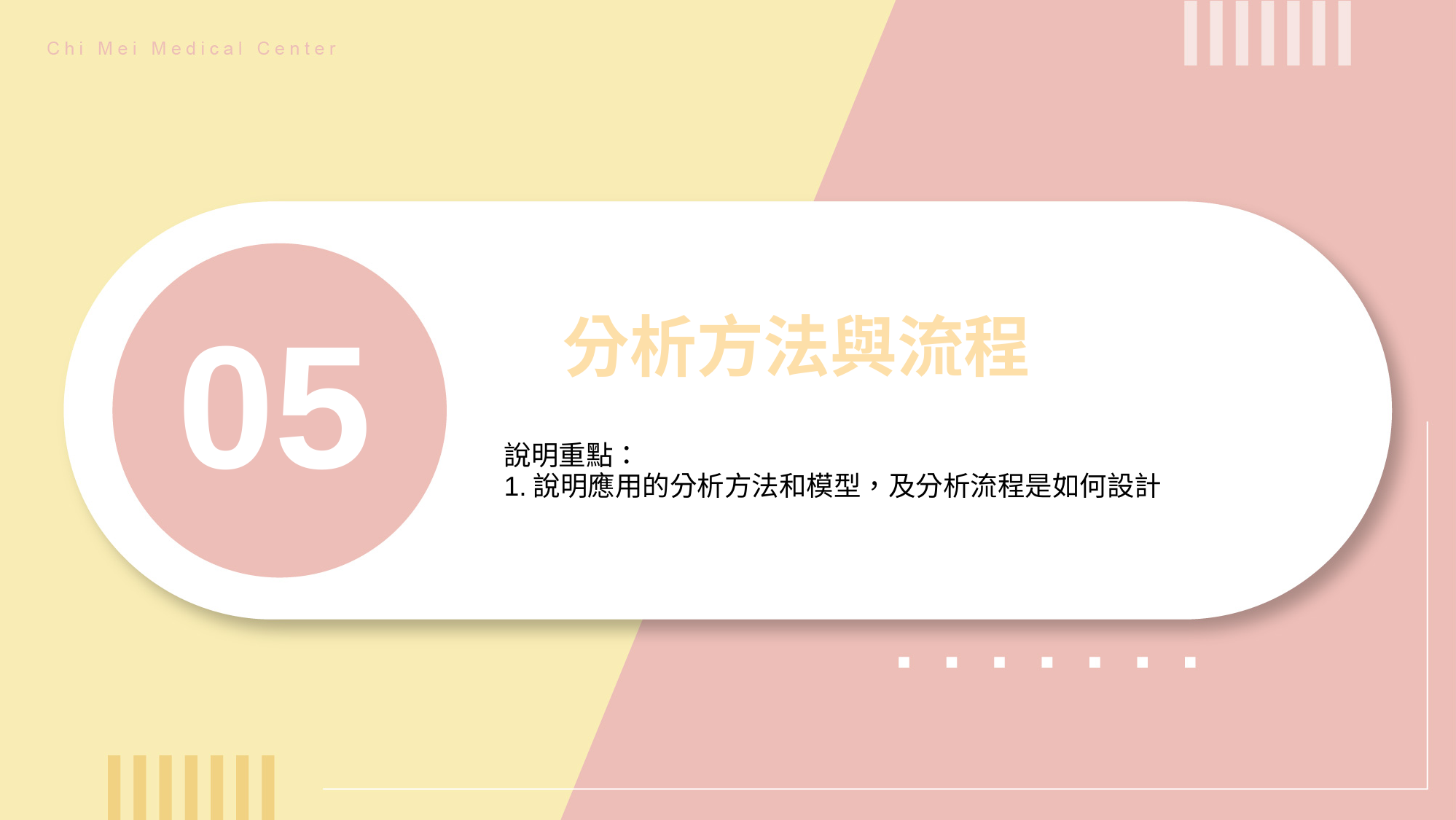

# 05
分析方法與流程
說明重點：
1.說明應用的分析方法和模型，及分析流程是如何設計